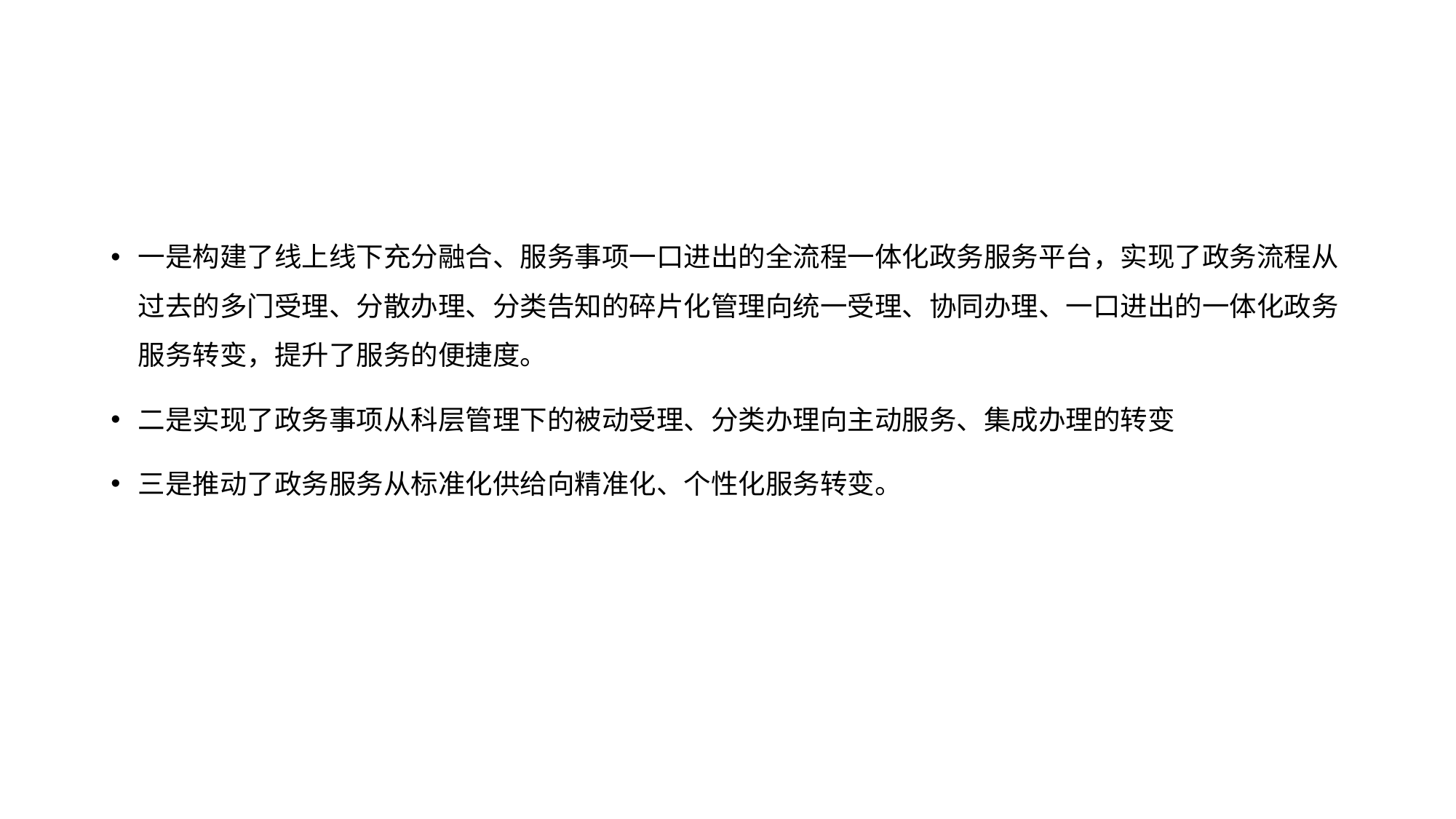

#
一是构建了线上线下充分融合、服务事项一口进出的全流程一体化政务服务平台，实现了政务流程从过去的多门受理、分散办理、分类告知的碎片化管理向统一受理、协同办理、一口进出的一体化政务服务转变，提升了服务的便捷度。
二是实现了政务事项从科层管理下的被动受理、分类办理向主动服务、集成办理的转变
三是推动了政务服务从标准化供给向精准化、个性化服务转变。